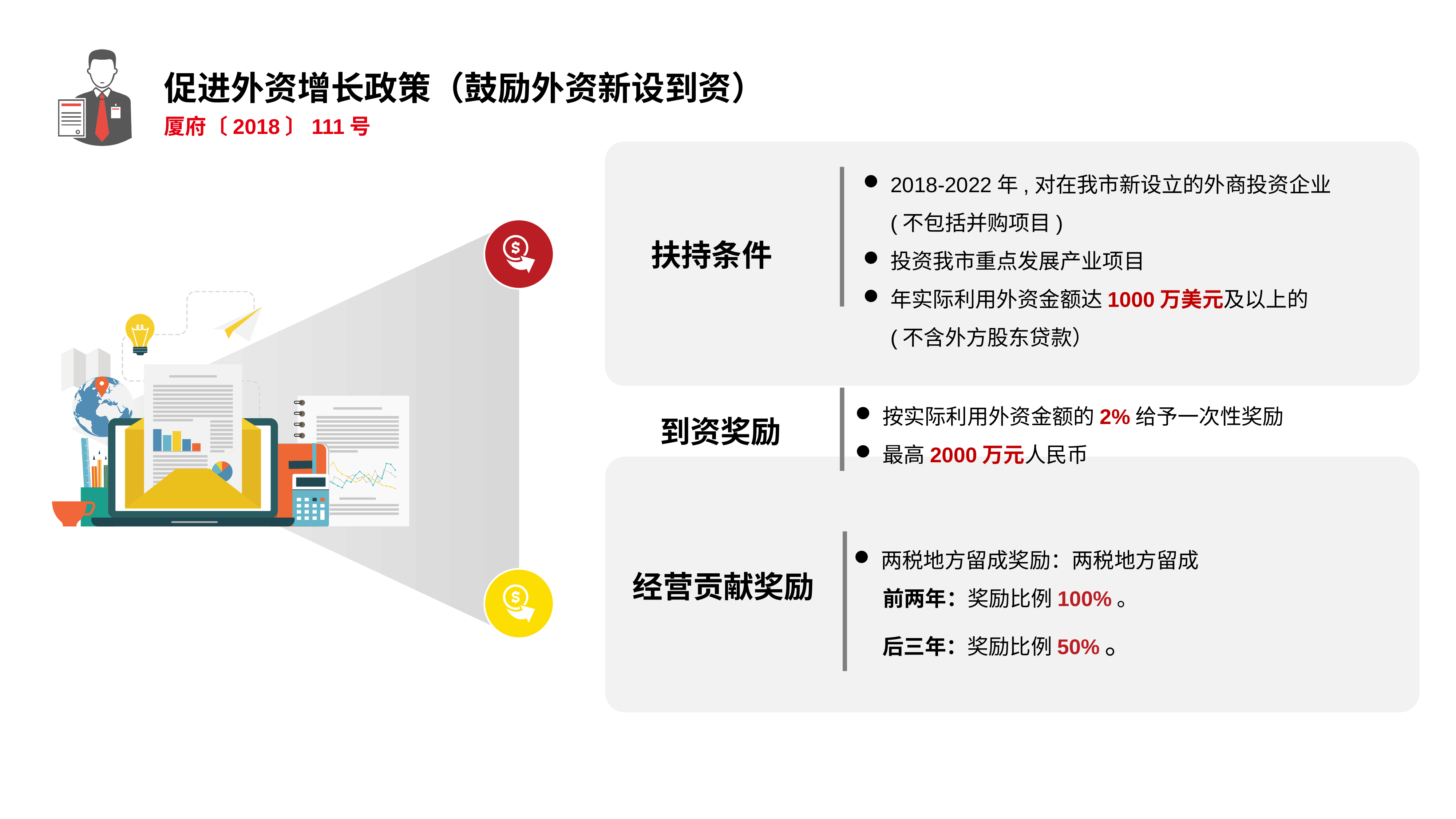

促进外资增长政策（鼓励外资新设到资）
厦府〔2018〕111号

2018-2022年,对在我市新设立的外商投资企业(不包括并购项目)
投资我市重点发展产业项目
年实际利用外资金额达1000万美元及以上的(不含外方股东贷款）

扶持条件

按实际利用外资金额的2%给予一次性奖励
最高2000万元人民币
到资奖励

两税地方留成奖励：两税地方留成
     前两年：奖励比例100%。
     后三年：奖励比例50%。
经营贡献奖励